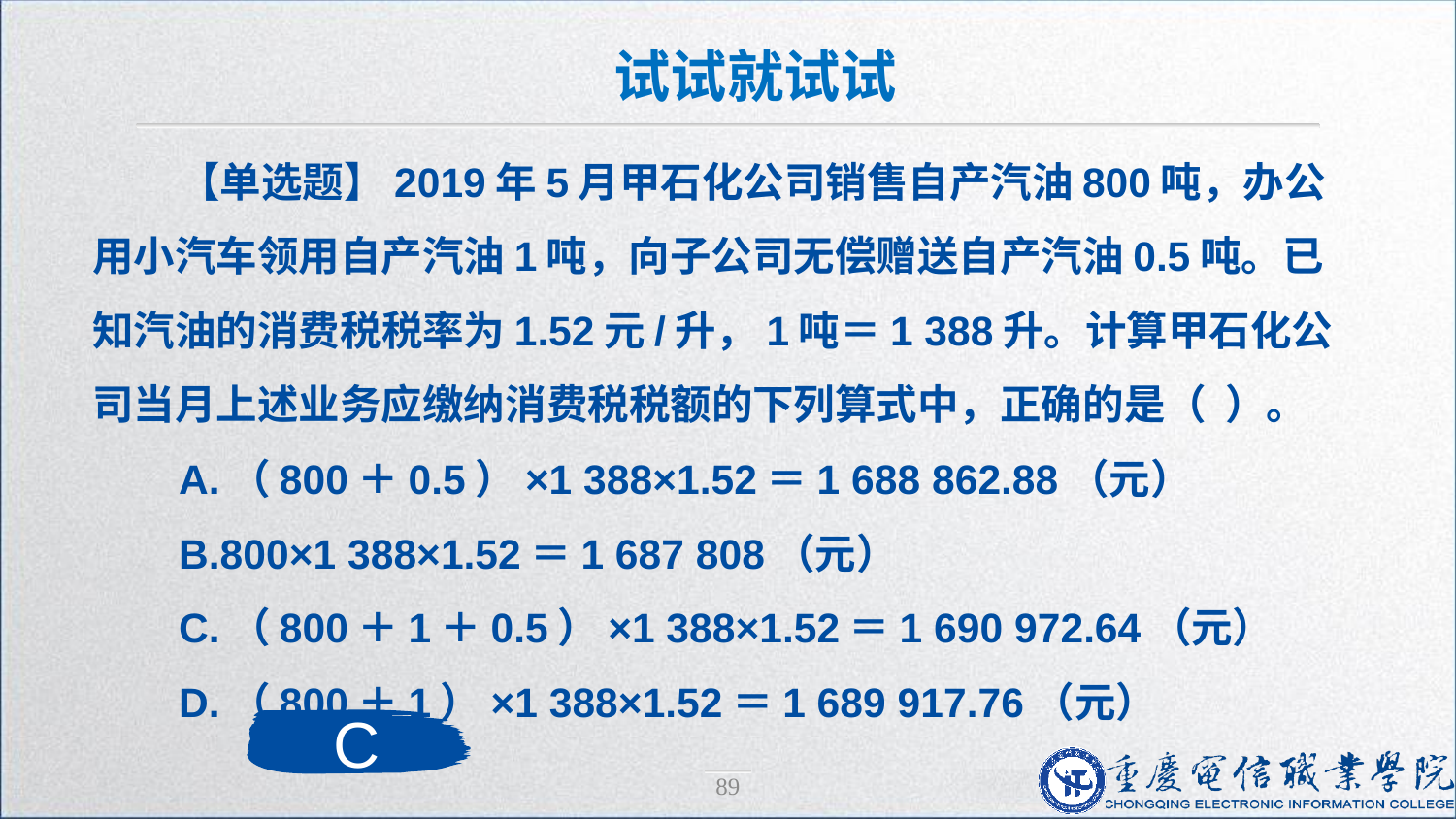

试试就试试
【单选题】2019年5月甲石化公司销售自产汽油800吨，办公用小汽车领用自产汽油1吨，向子公司无偿赠送自产汽油0.5吨。已知汽油的消费税税率为1.52元/升，1吨＝1 388升。计算甲石化公司当月上述业务应缴纳消费税税额的下列算式中，正确的是（  ）。
A.（800＋0.5）×1 388×1.52＝1 688 862.88（元）
B.800×1 388×1.52＝1 687 808（元）
C.（800＋1＋0.5）×1 388×1.52＝1 690 972.64（元）
D.（800＋1）×1 388×1.52＝1 689 917.76（元）

C
89